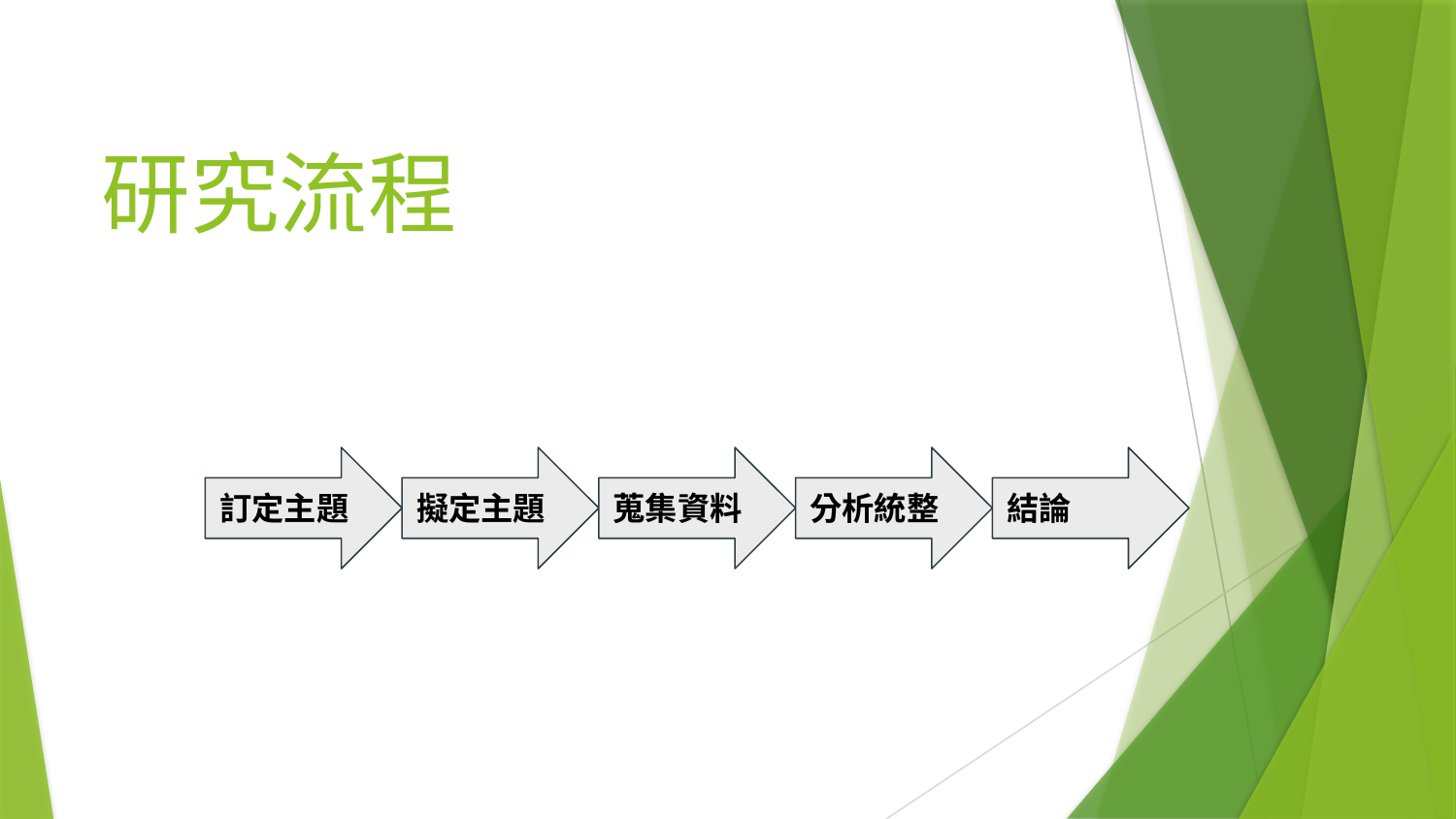

# 研究流程
訂定主題
擬定主題
蒐集資料
分析統整
結論